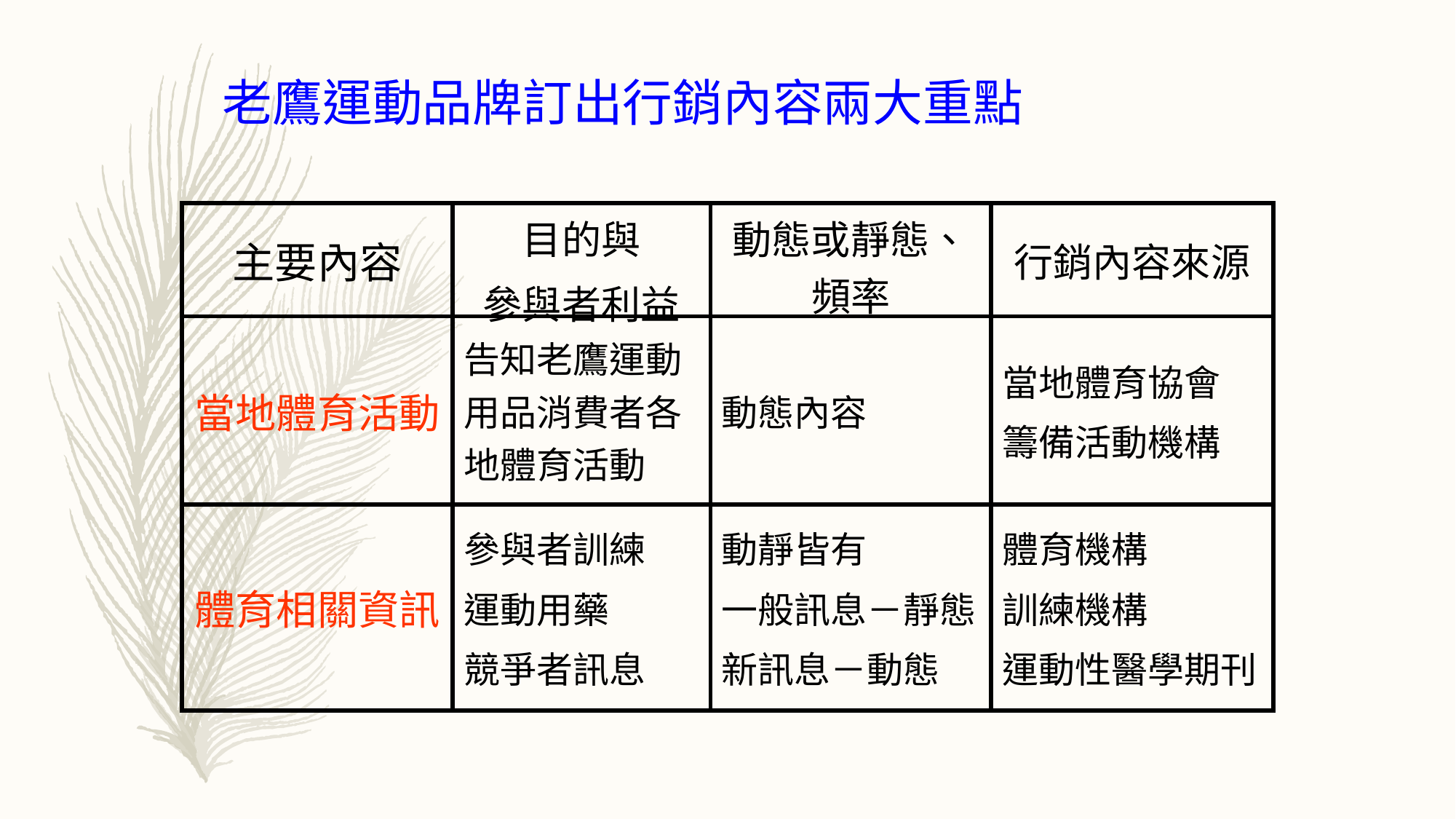

老鷹運動品牌訂出行銷內容兩大重點
| 主要內容 | 目的與 參與者利益 | 動態或靜態、頻率 | 行銷內容來源 |
| --- | --- | --- | --- |
| 當地體育活動 | 告知老鷹運動用品消費者各地體育活動 | 動態內容 | 當地體育協會 籌備活動機構 |
| 體育相關資訊 | 參與者訓練 運動用藥 競爭者訊息 | 動靜皆有 一般訊息－靜態 新訊息－動態 | 體育機構 訓練機構 運動性醫學期刊 |